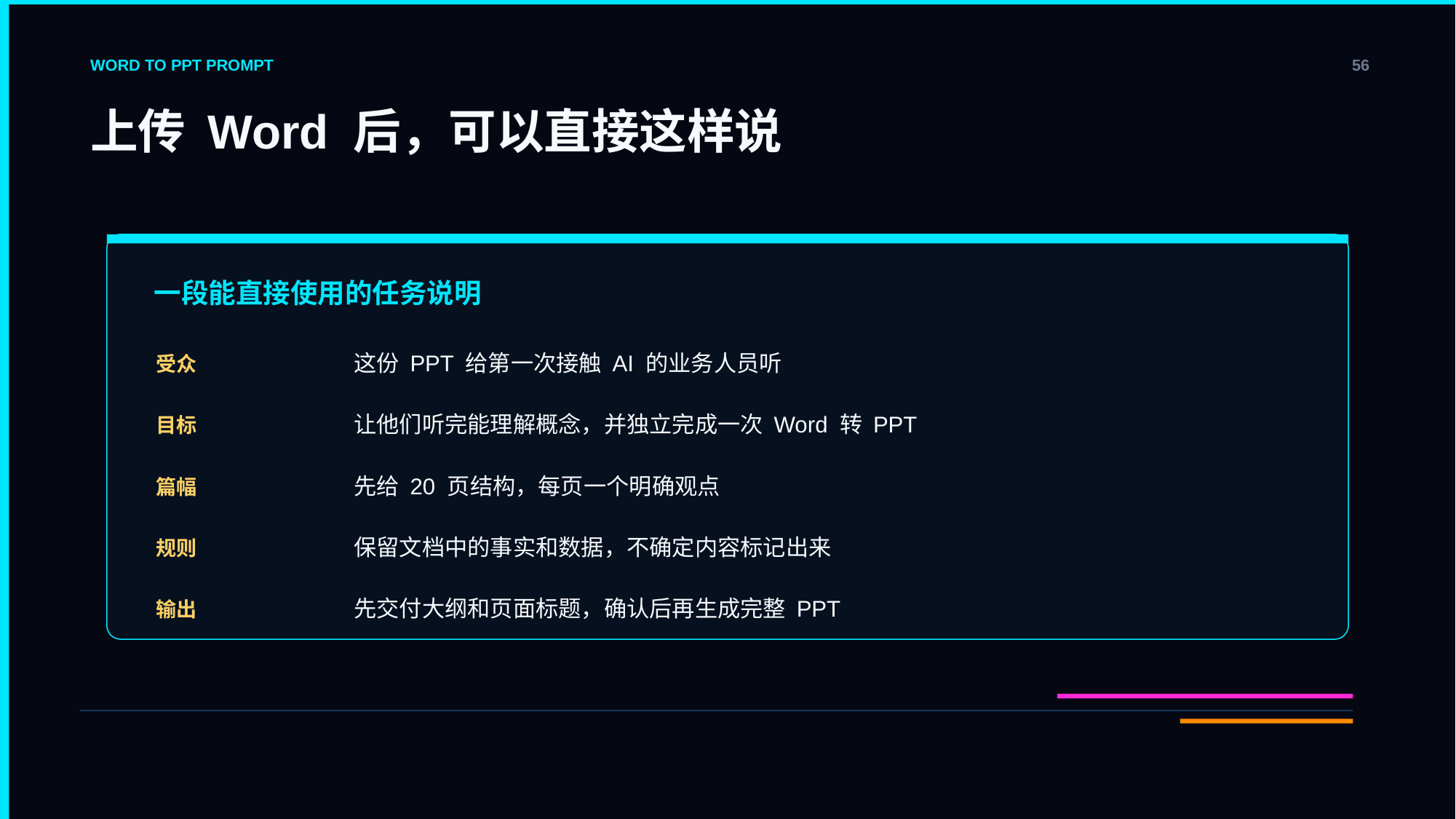

WORD TO PPT PROMPT
56
上传 Word 后，可以直接这样说

一段能直接使用的任务说明
这份 PPT 给第一次接触 AI 的业务人员听
受众
让他们听完能理解概念，并独立完成一次 Word 转 PPT
目标
先给 20 页结构，每页一个明确观点
篇幅
保留文档中的事实和数据，不确定内容标记出来
规则
先交付大纲和页面标题，确认后再生成完整 PPT
输出